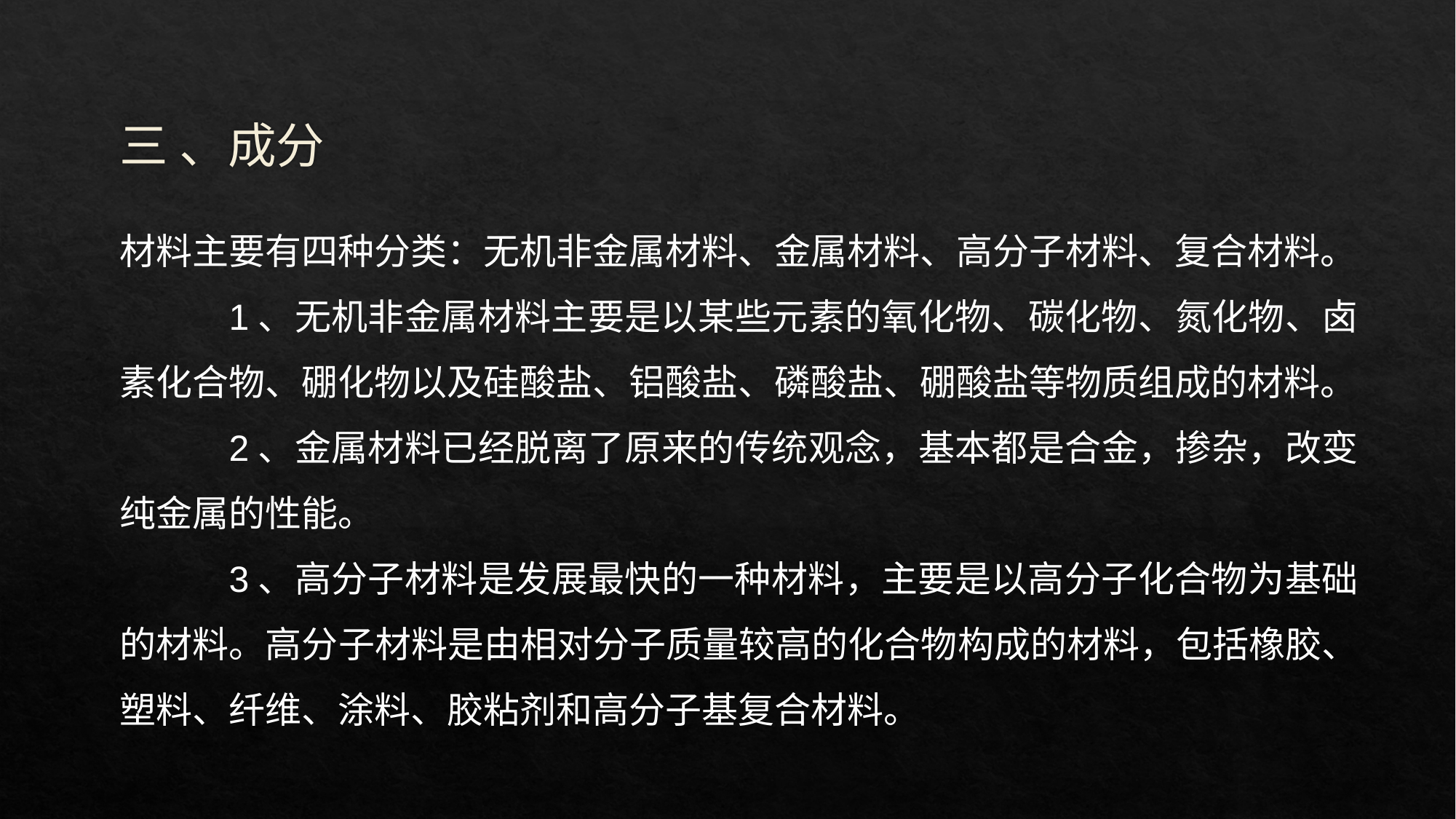

# 三 、成分
材料主要有四种分类：无机非金属材料、金属材料、高分子材料、复合材料。
	1、无机非金属材料主要是以某些元素的氧化物、碳化物、氮化物、卤素化合物、硼化物以及硅酸盐、铝酸盐、磷酸盐、硼酸盐等物质组成的材料。
	2、金属材料已经脱离了原来的传统观念，基本都是合金，掺杂，改变纯金属的性能。
	3、高分子材料是发展最快的一种材料，主要是以高分子化合物为基础的材料。高分子材料是由相对分子质量较高的化合物构成的材料，包括橡胶、塑料、纤维、涂料、胶粘剂和高分子基复合材料。